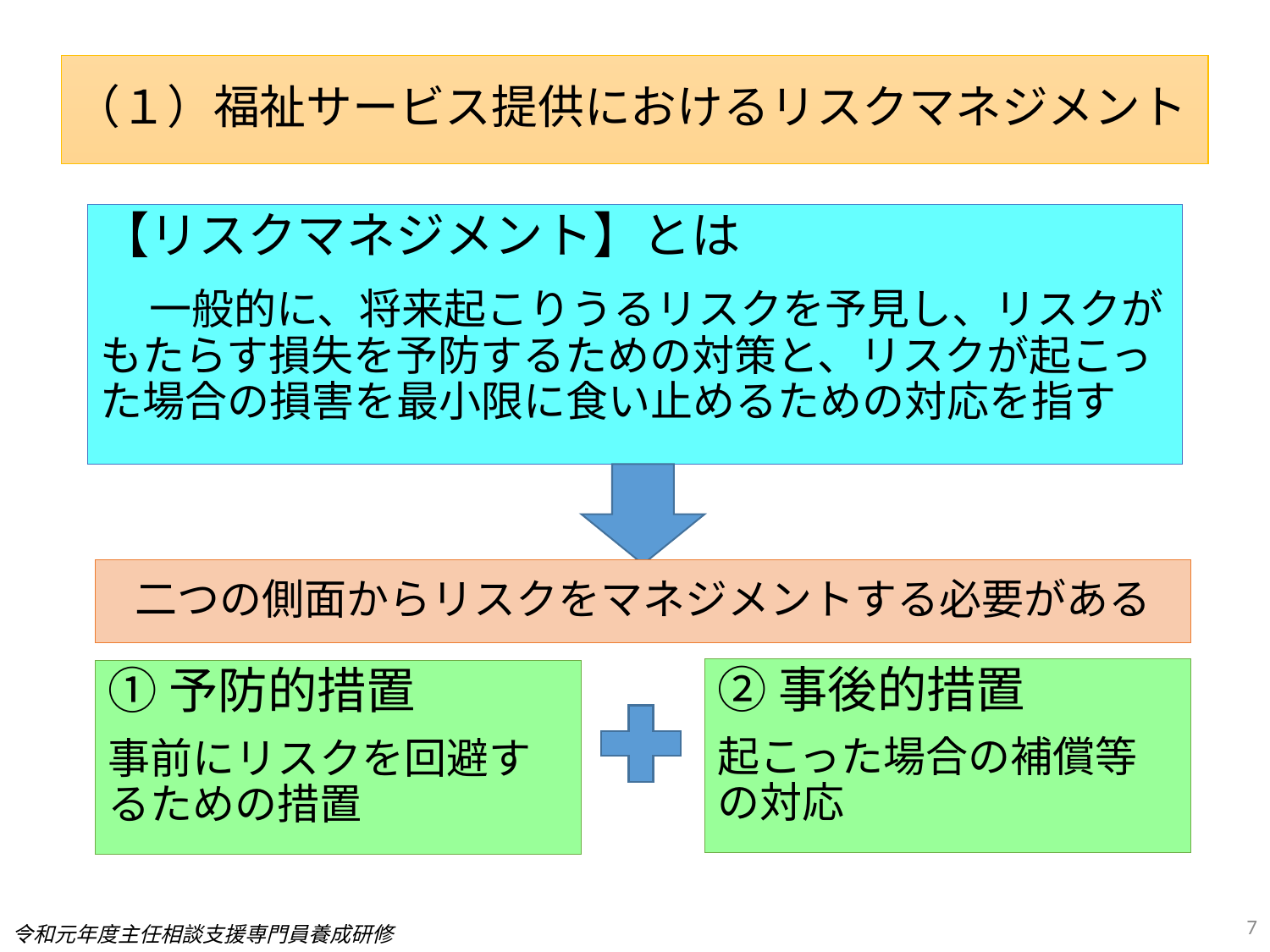

#
（１）福祉サービス提供におけるリスクマネジメント
【リスクマネジメント】とは
　一般的に、将来起こりうるリスクを予見し、リスクがもたらす損失を予防するための対策と、リスクが起こった場合の損害を最小限に食い止めるための対応を指す

二つの側面からリスクをマネジメントする必要がある
②事後的措置
起こった場合の補償等の対応
①予防的措置
事前にリスクを回避するための措置

7
令和元年度主任相談支援専門員養成研修